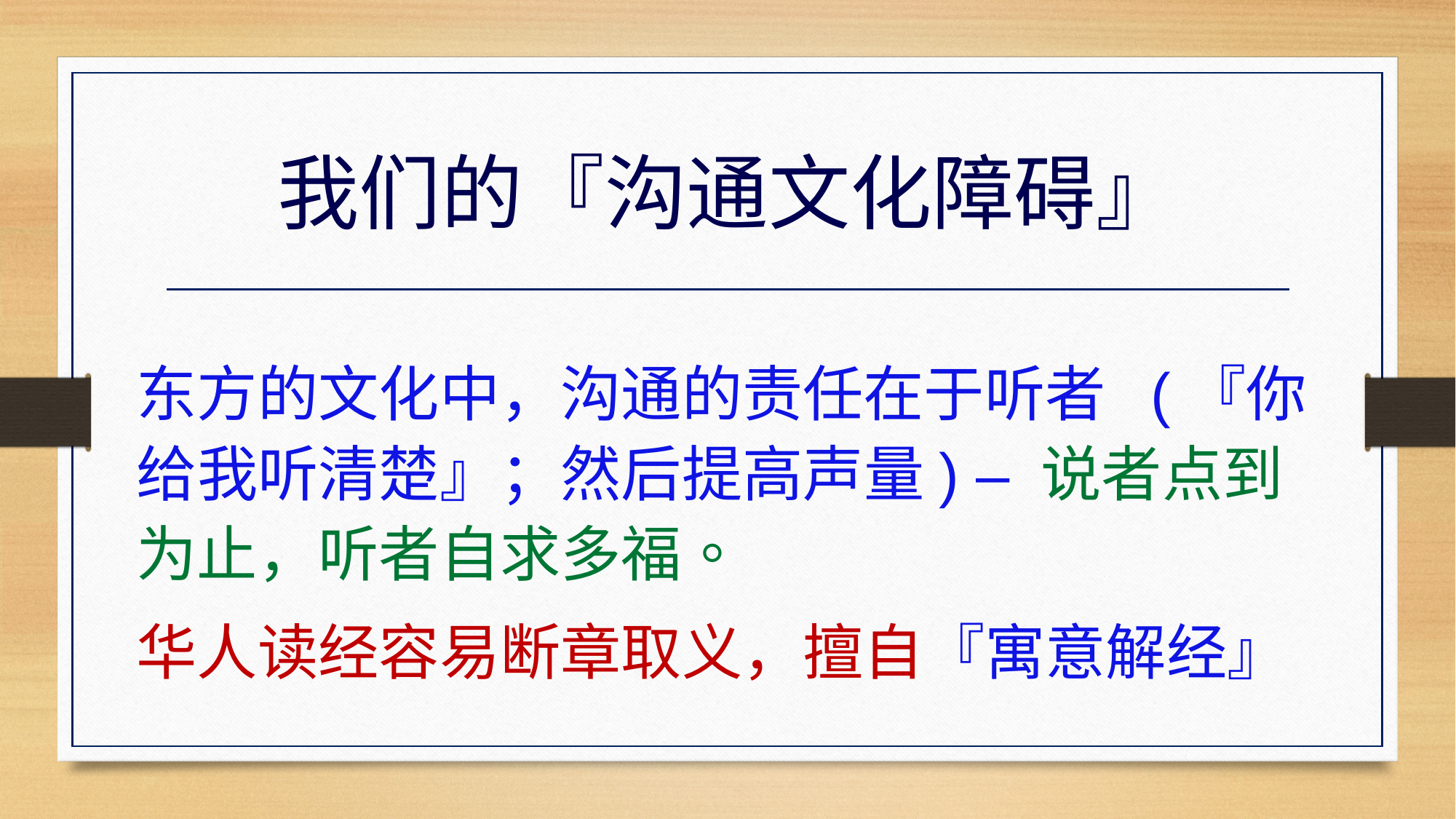

# 我们的『沟通文化障碍』
东方的文化中，沟通的责任在于听者 (『你给我听清楚』；然后提高声量) – 说者点到为止，听者自求多福。
华人读经容易断章取义，擅自『寓意解经』